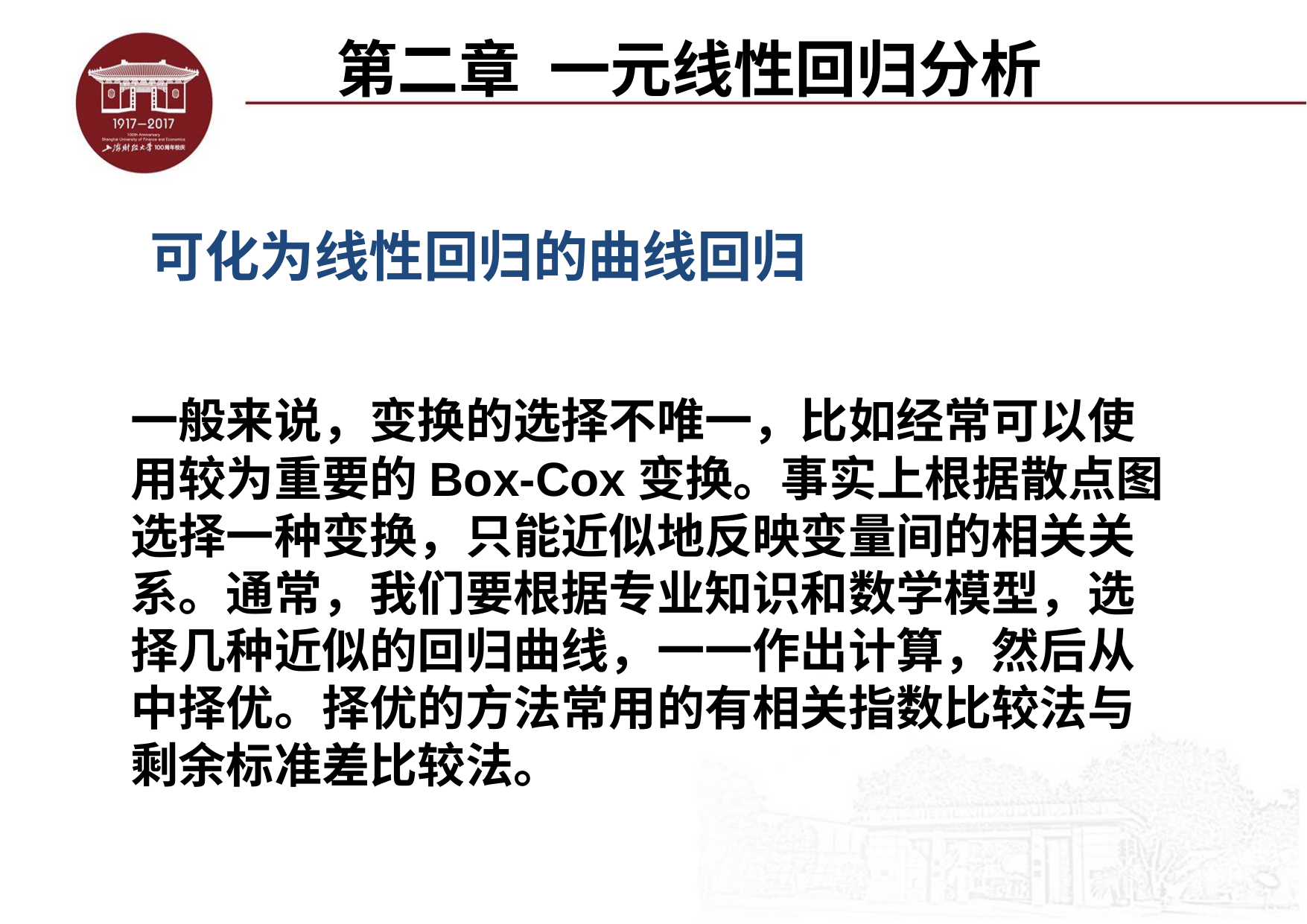

# 第二章  一元线性回归分析
可化为线性回归的曲线回归
一般来说，变换的选择不唯一，比如经常可以使用较为重要的Box-Cox变换。事实上根据散点图选择一种变换，只能近似地反映变量间的相关关系。通常，我们要根据专业知识和数学模型，选择几种近似的回归曲线，一一作出计算，然后从中择优。择优的方法常用的有相关指数比较法与剩余标准差比较法。